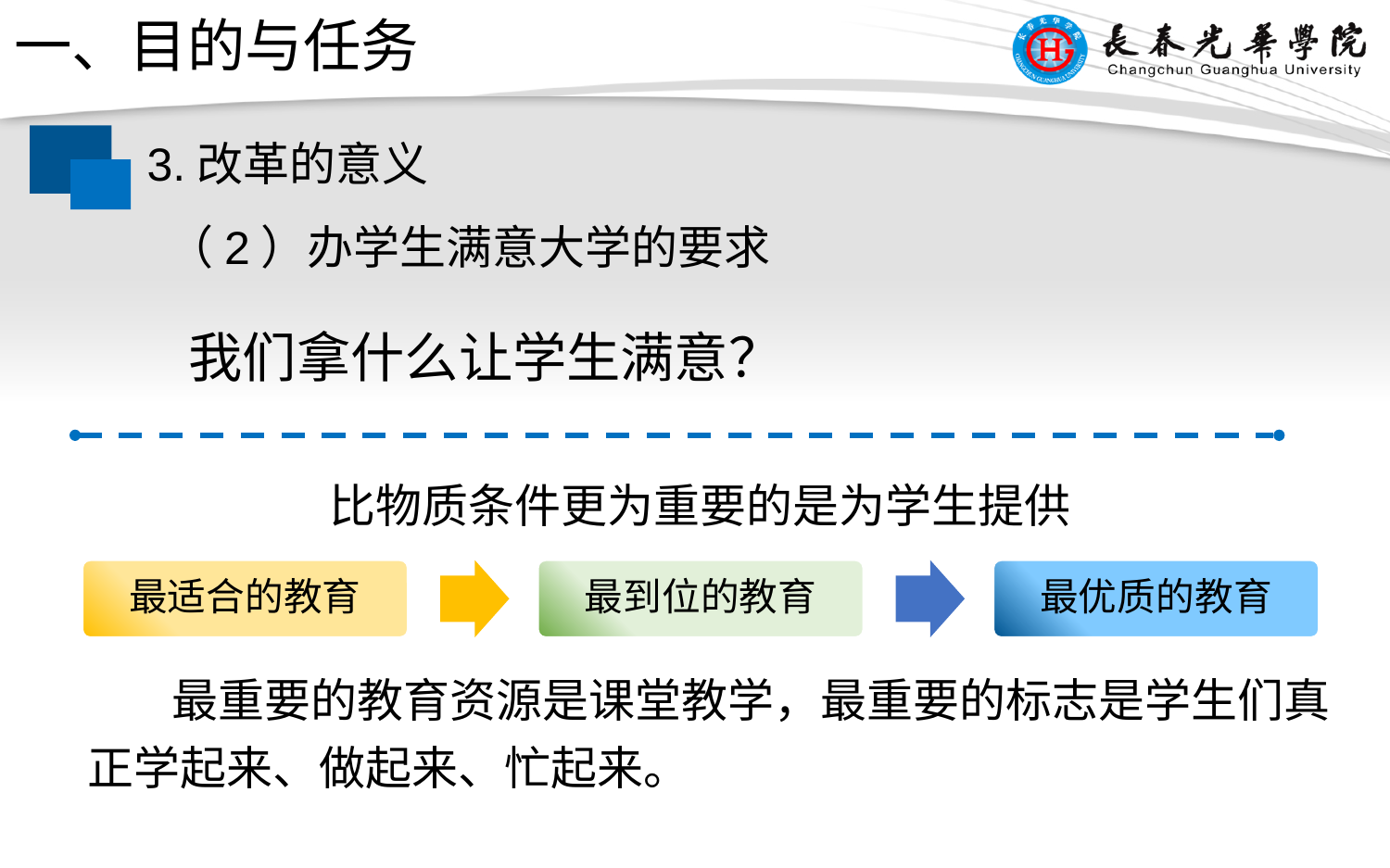

一、目的与任务

3.改革的意义
（2）办学生满意大学的要求
我们拿什么让学生满意？

           比物质条件更为重要的是为学生提供

最适合的教育

最到位的教育

最优质的教育
       最重要的教育资源是课堂教学，最重要的标志是学生们真正学起来、做起来、忙起来。